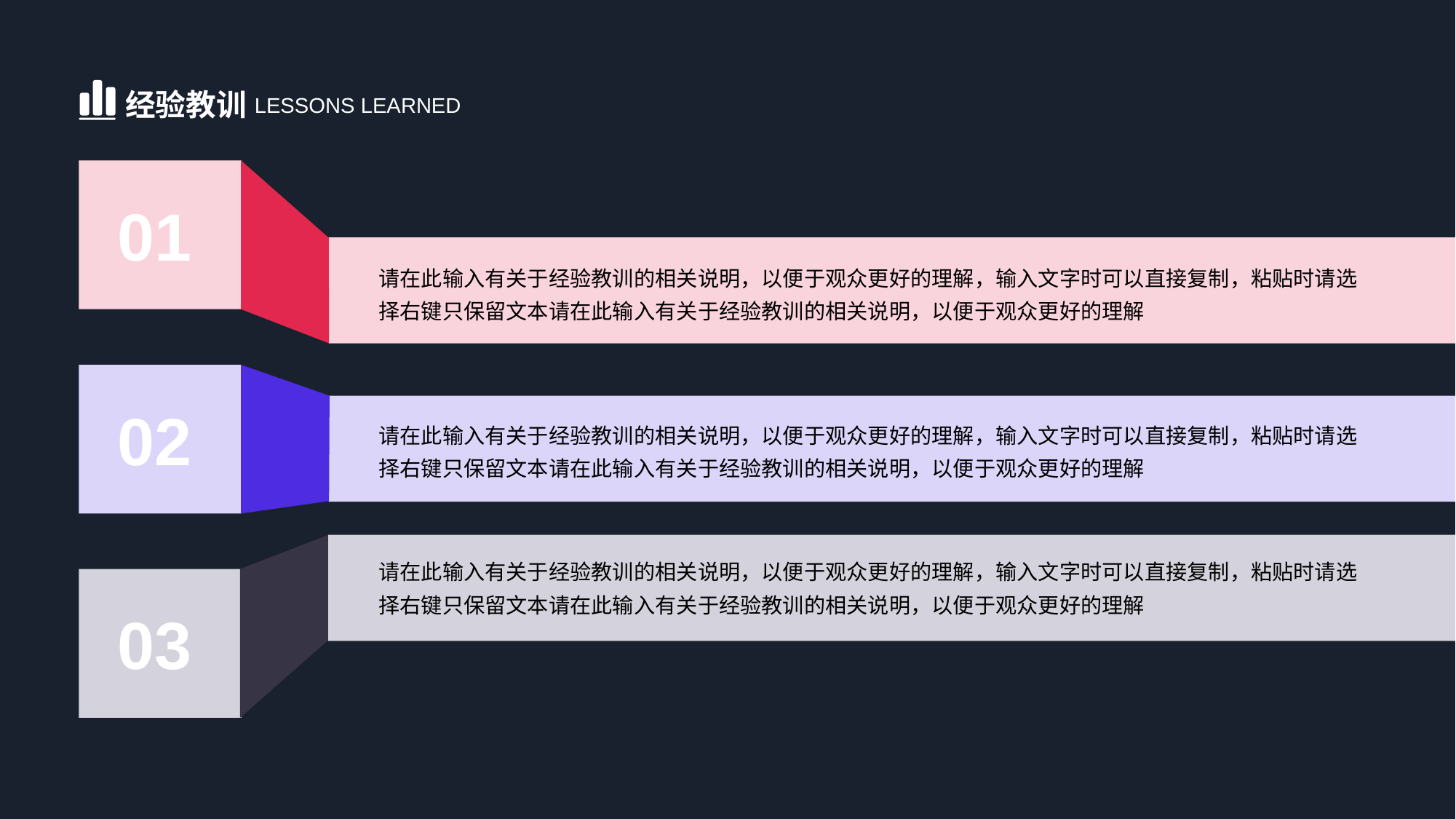

经验教训
LESSONS LEARNED

01

请在此输入有关于经验教训的相关说明，以便于观众更好的理解，输入文字时可以直接复制，粘贴时请选择右键只保留文本请在此输入有关于经验教训的相关说明，以便于观众更好的理解

02

请在此输入有关于经验教训的相关说明，以便于观众更好的理解，输入文字时可以直接复制，粘贴时请选择右键只保留文本请在此输入有关于经验教训的相关说明，以便于观众更好的理解

请在此输入有关于经验教训的相关说明，以便于观众更好的理解，输入文字时可以直接复制，粘贴时请选择右键只保留文本请在此输入有关于经验教训的相关说明，以便于观众更好的理解

03